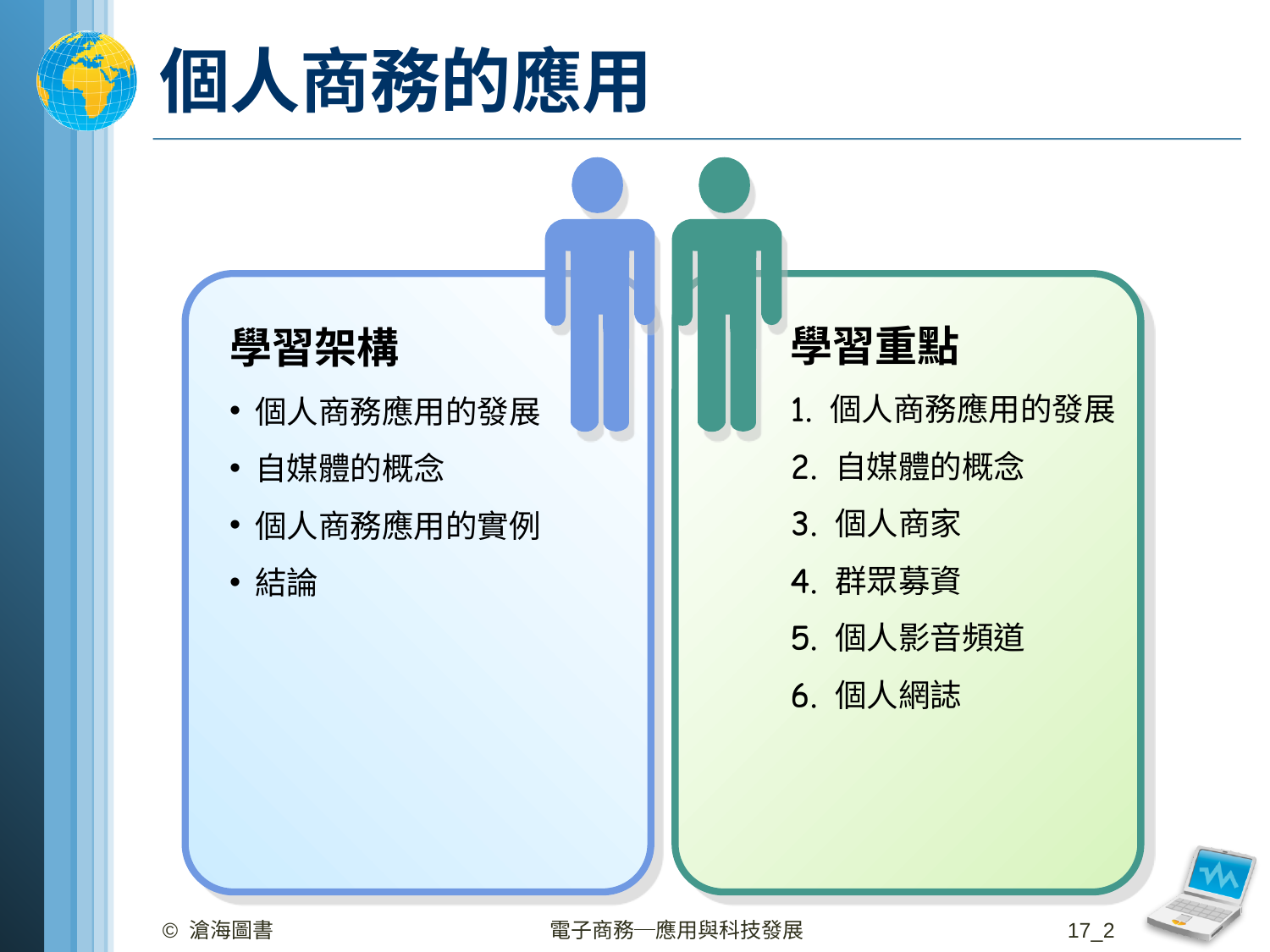

# 個人商務的應用

學習重點
1. 個人商務應用的發展
2. 自媒體的概念
3. 個人商家
4. 群眾募資
5. 個人影音頻道
6. 個人網誌
學習架構
個人商務應用的發展
自媒體的概念
個人商務應用的實例
結論

© 滄海圖書
電子商務─應用與科技發展
17_2